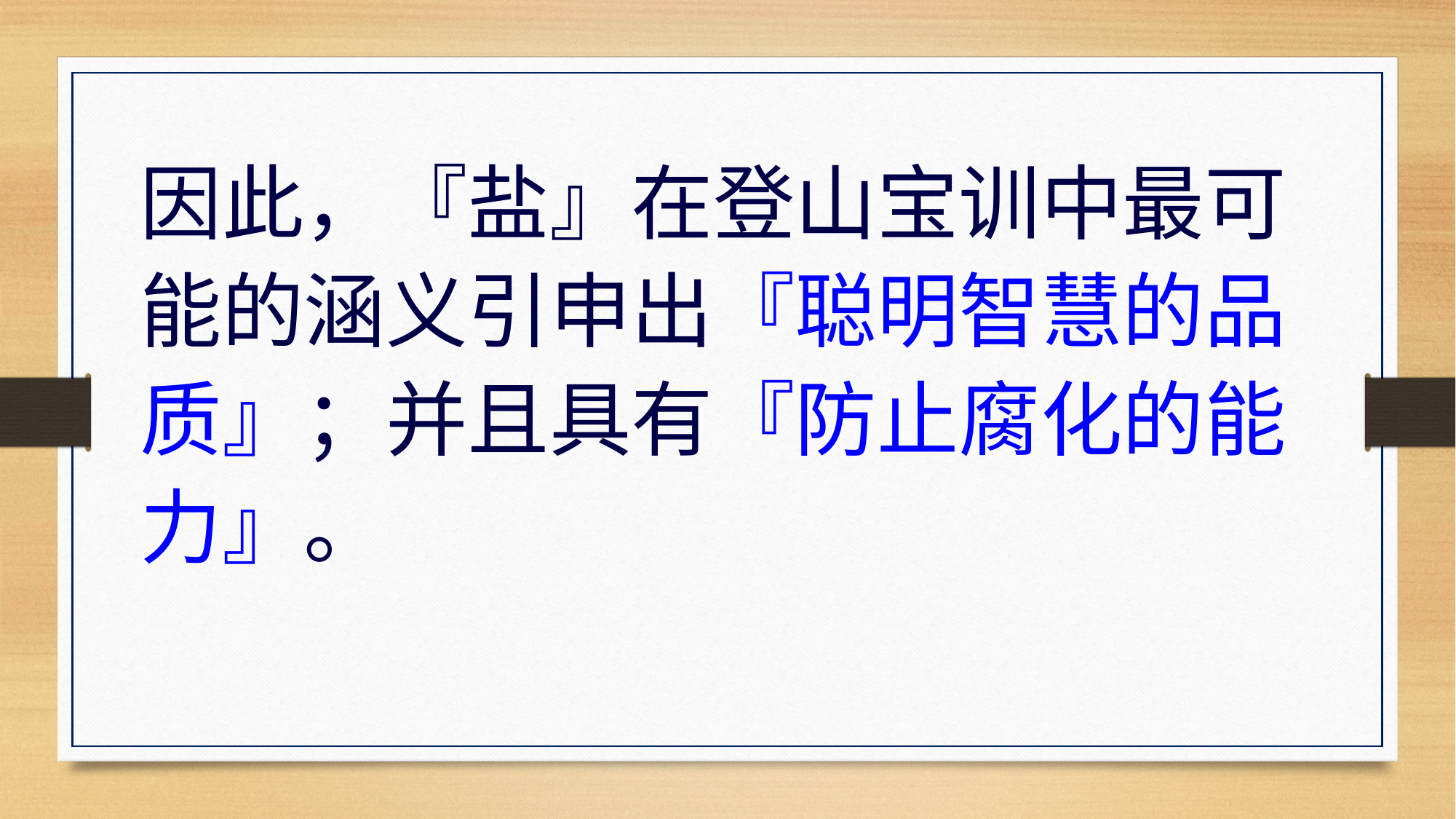

因此，『盐』在登山宝训中最可能的涵义引申出『聪明智慧的品质』；并且具有『防止腐化的能力』。